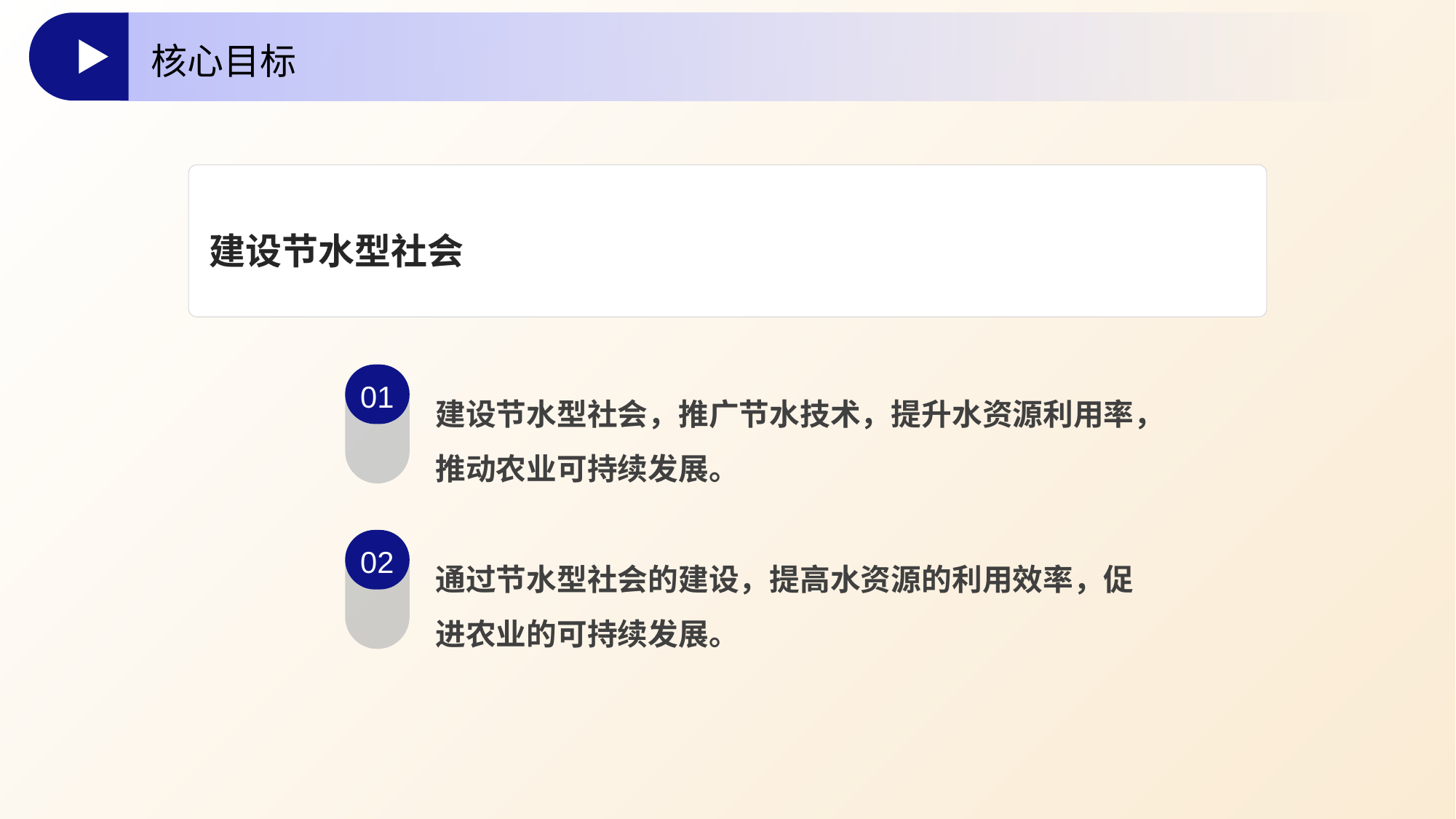

核心目标

建设节水型社会
建设节水型社会，推广节水技术，提升水资源利用率，推动农业可持续发展。

01
通过节水型社会的建设，提高水资源的利用效率，促进农业的可持续发展。

02